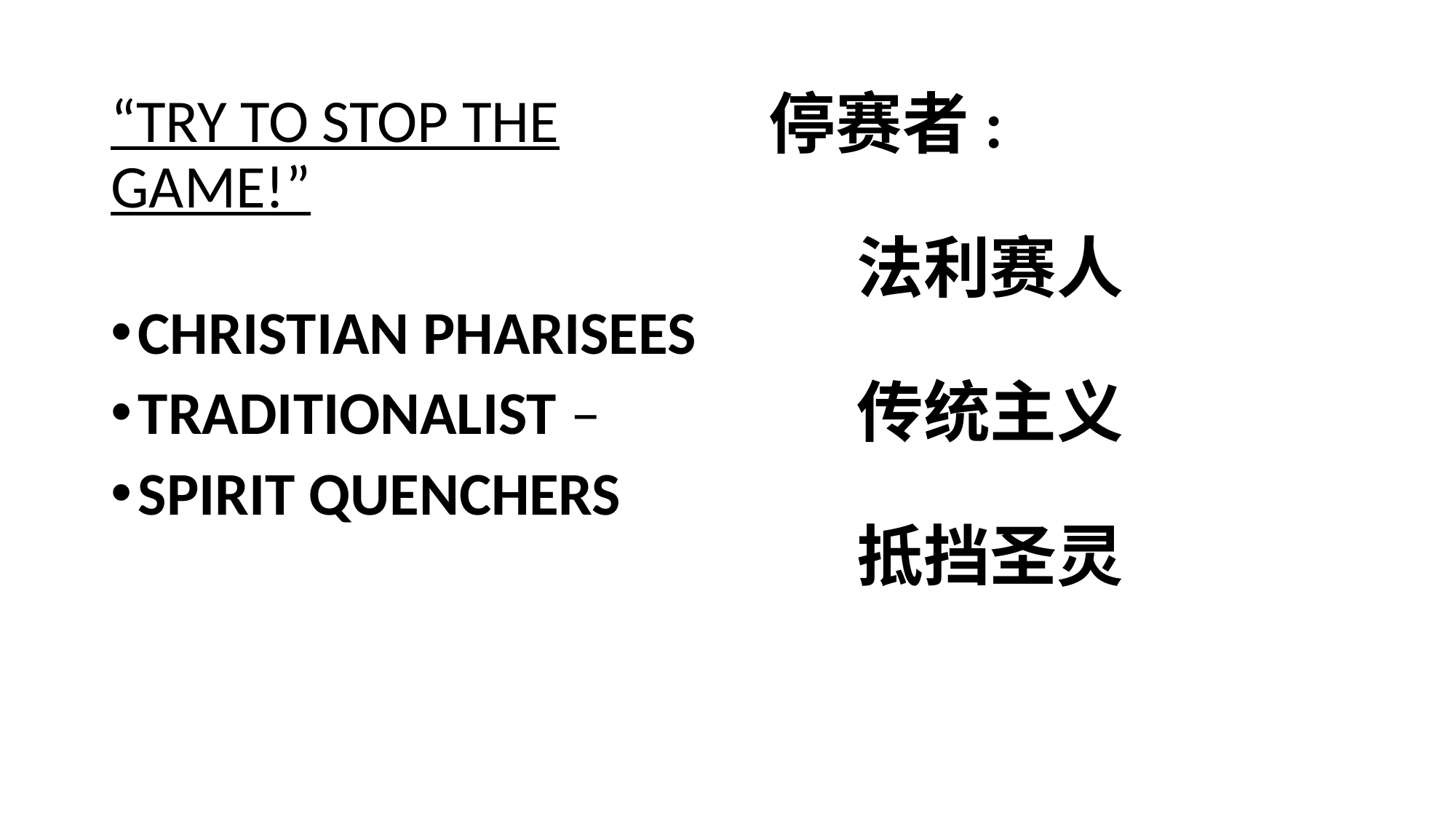

“TRY TO STOP THE GAME!”

CHRISTIAN PHARISEES
TRADITIONALIST –
SPIRIT QUENCHERS

停赛者:

法利赛人

传统主义

抵挡圣灵
#